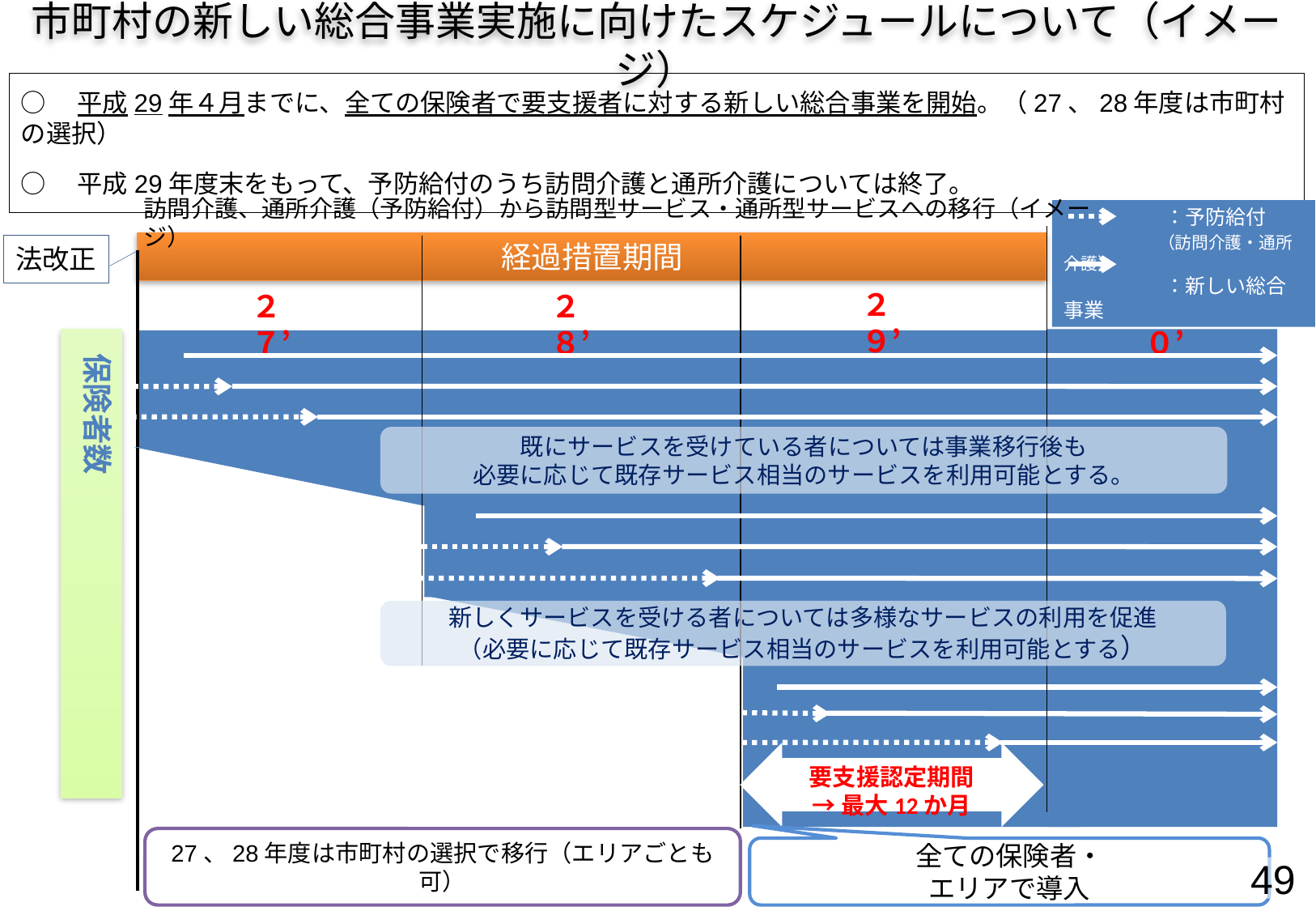

# 市町村の新しい総合事業実施に向けたスケジュールについて（イメージ）
○　平成29年４月までに、全ての保険者で要支援者に対する新しい総合事業を開始。（27、28年度は市町村の選択）
○　平成29年度末をもって、予防給付のうち訪問介護と通所介護については終了。
訪問介護、通所介護（予防給付）から訪問型サービス・通所型サービスへの移行（イメージ）
　　　　　：予防給付
　　　 　  （訪問介護・通所介護）
　　　　　：新しい総合事業
経過措置期間
法改正

２９’
２７’
２８’
３０’

保険者数

既にサービスを受けている者については事業移行後も
必要に応じて既存サービス相当のサービスを利用可能とする。

新しくサービスを受ける者については多様なサービスの利用を促進
（必要に応じて既存サービス相当のサービスを利用可能とする）

要支援認定期間
→最大12か月
27、28年度は市町村の選択で移行（エリアごとも可）
全ての保険者・
エリアで導入
49